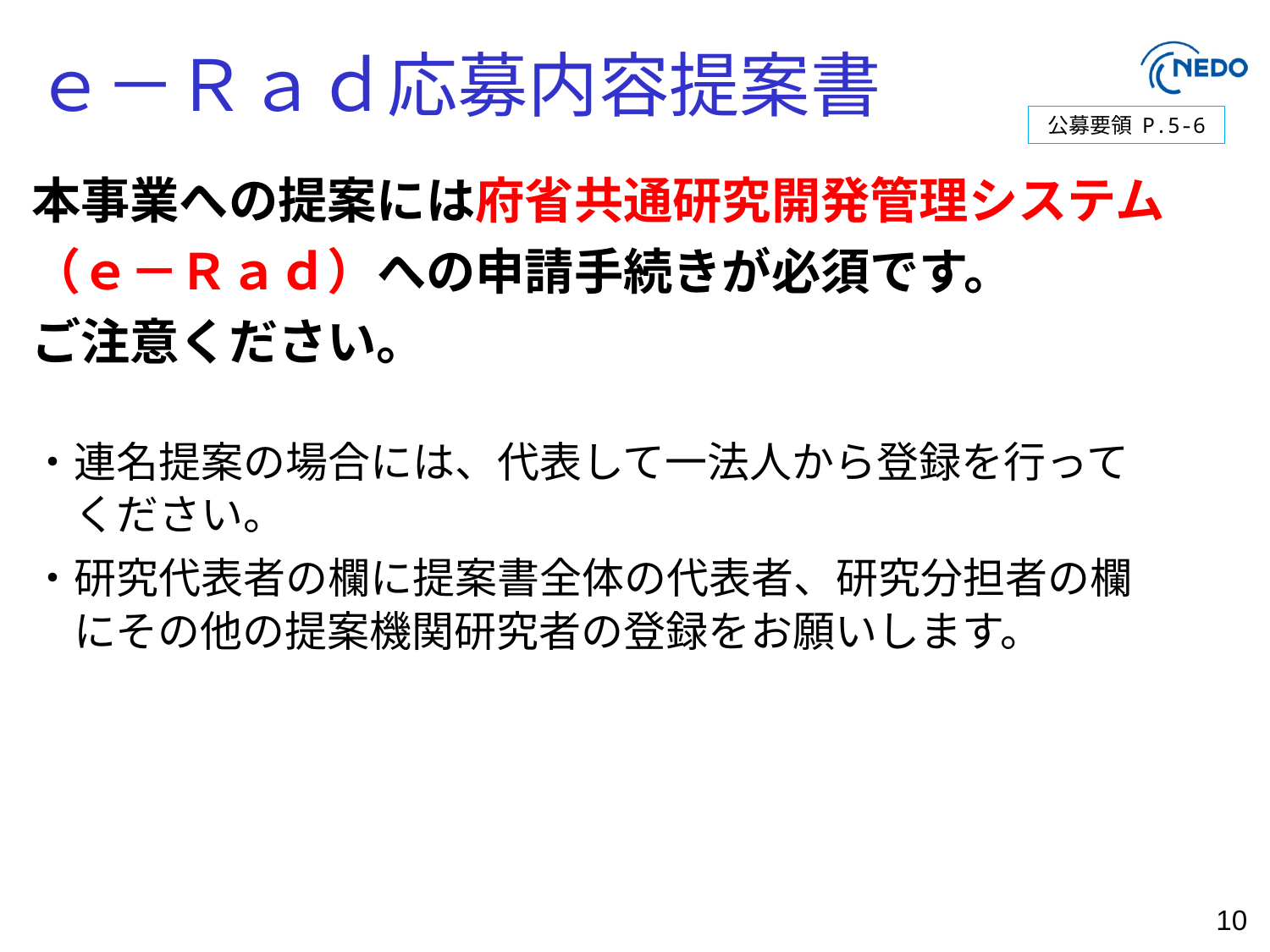

# ｅ－Ｒａｄ応募内容提案書
公募要領 P.5-6
本事業への提案には府省共通研究開発管理システム
（ｅ－Ｒａｄ）への申請手続きが必須です。
ご注意ください。

・連名提案の場合には、代表して一法人から登録を行って
　ください。
・研究代表者の欄に提案書全体の代表者、研究分担者の欄
　にその他の提案機関研究者の登録をお願いします。

10